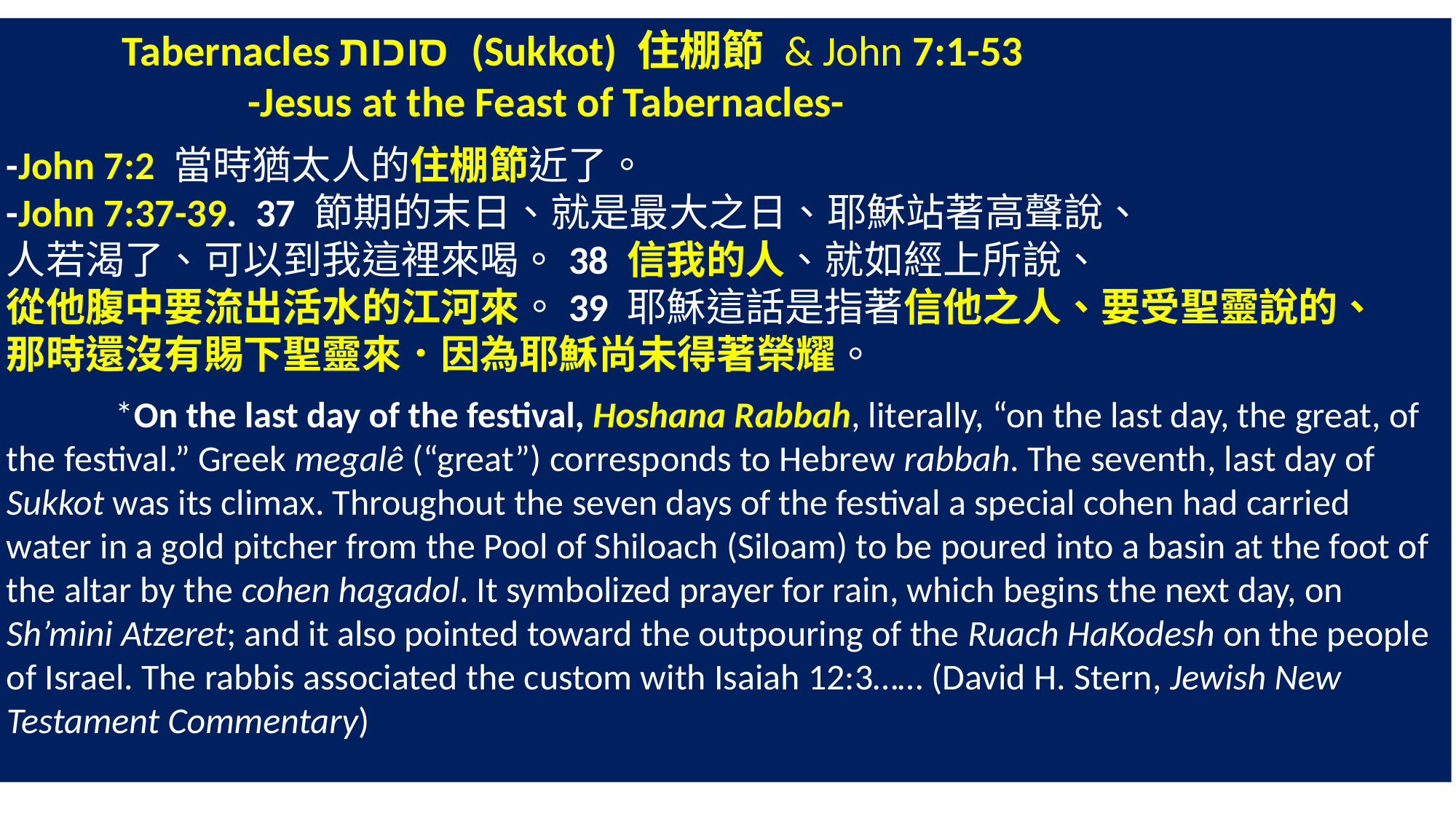

Tabernacles סוכות  (Sukkot) 住棚節 & John 7:1-53
                         -Jesus at the Feast of Tabernacles-

-John 7:2 當時猶太人的住棚節近了。
-John 7:37-39.  37 節期的末日、就是最大之日、耶穌站著高聲說、
人若渴了、可以到我這裡來喝。38 信我的人、就如經上所說、
從他腹中要流出活水的江河來。39 耶穌這話是指著信他之人、要受聖靈說的、
那時還沒有賜下聖靈來．因為耶穌尚未得著榮耀。

	*On the last day of the festival, Hoshana Rabbah, literally, “on the last day, the great, of the festival.” Greek megalê (“great”) corresponds to Hebrew rabbah. The seventh, last day of Sukkot was its climax. Throughout the seven days of the festival a special cohen had carried water in a gold pitcher from the Pool of Shiloach (Siloam) to be poured into a basin at the foot of the altar by the cohen hagadol. It symbolized prayer for rain, which begins the next day, on Sh’mini Atzeret; and it also pointed toward the outpouring of the Ruach HaKodesh on the people of Israel. The rabbis associated the custom with Isaiah 12:3…… (David H. Stern, Jewish New Testament Commentary)